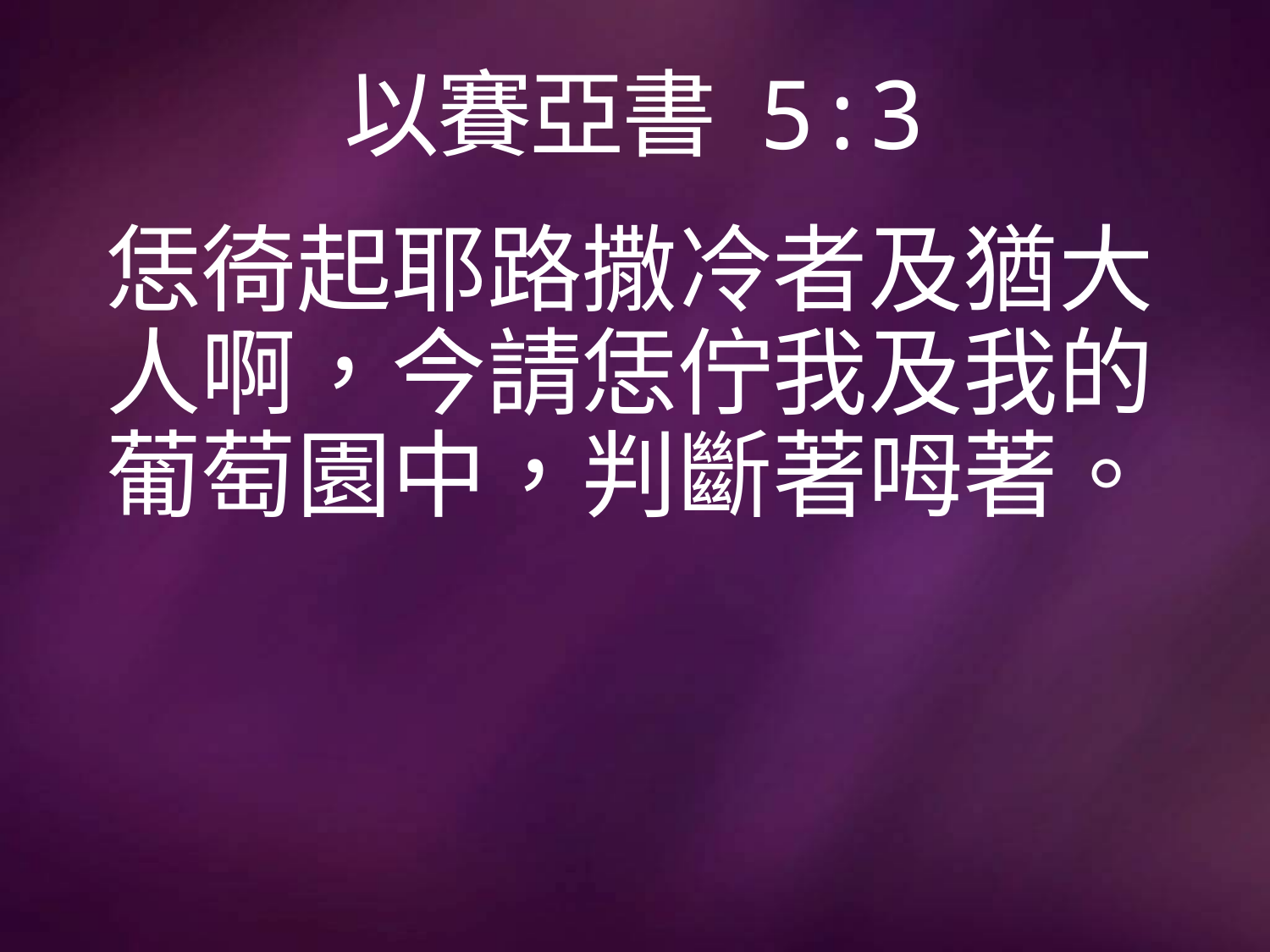

# 以賽亞書 5:3
恁徛起耶路撒冷者及猶大人啊，今請恁佇我及我的葡萄園中，判斷著呣著。